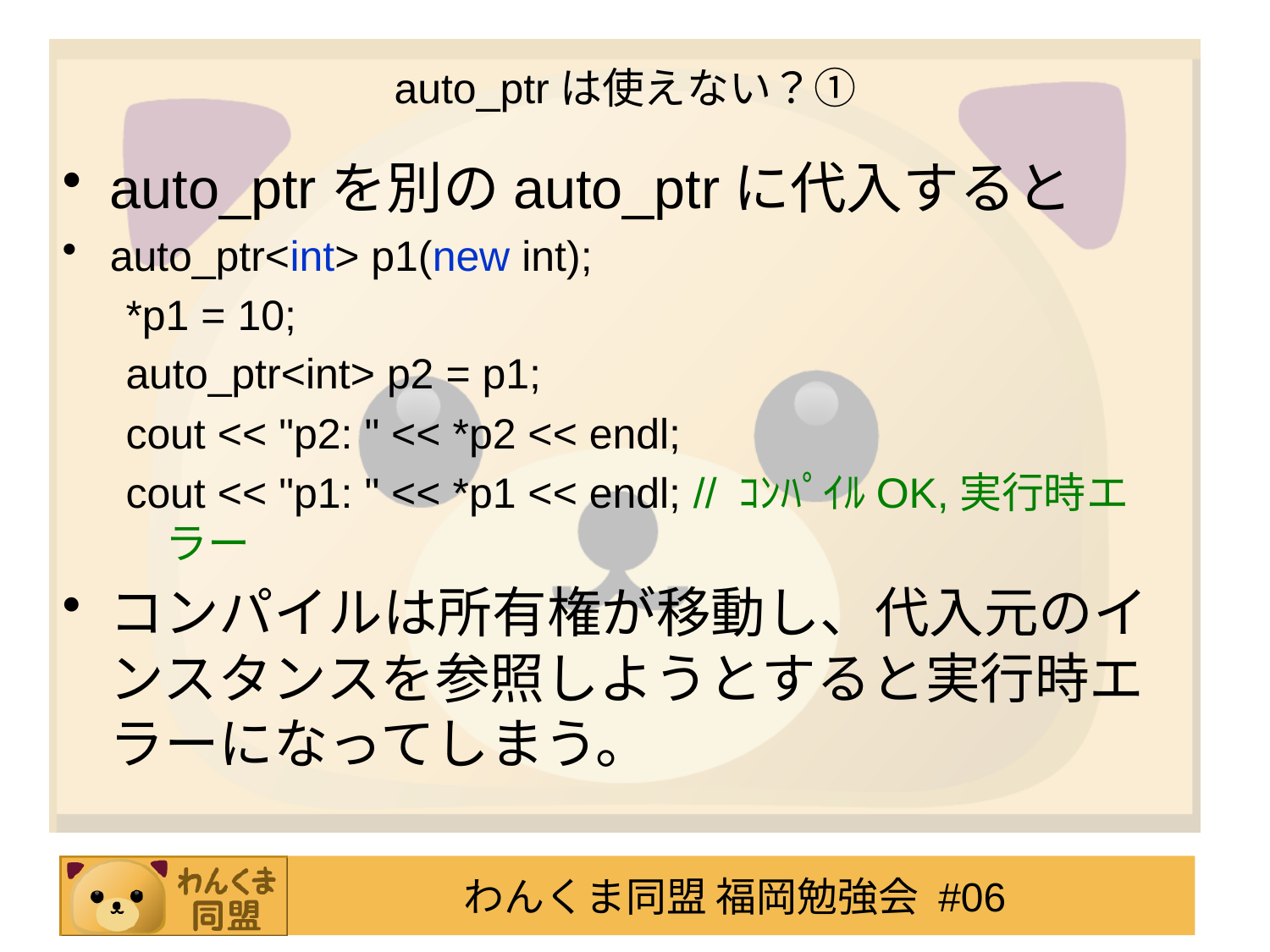

# auto_ptrは使えない？①
auto_ptrを別のauto_ptrに代入すると
auto_ptr<int> p1(new int);
*p1 = 10;
auto_ptr<int> p2 = p1;
cout << "p2: " << *p2 << endl;
cout << "p1: " << *p1 << endl; // ｺﾝﾊﾟｲﾙOK,実行時エラー
コンパイルは所有権が移動し、代入元のインスタンスを参照しようとすると実行時エラーになってしまう。